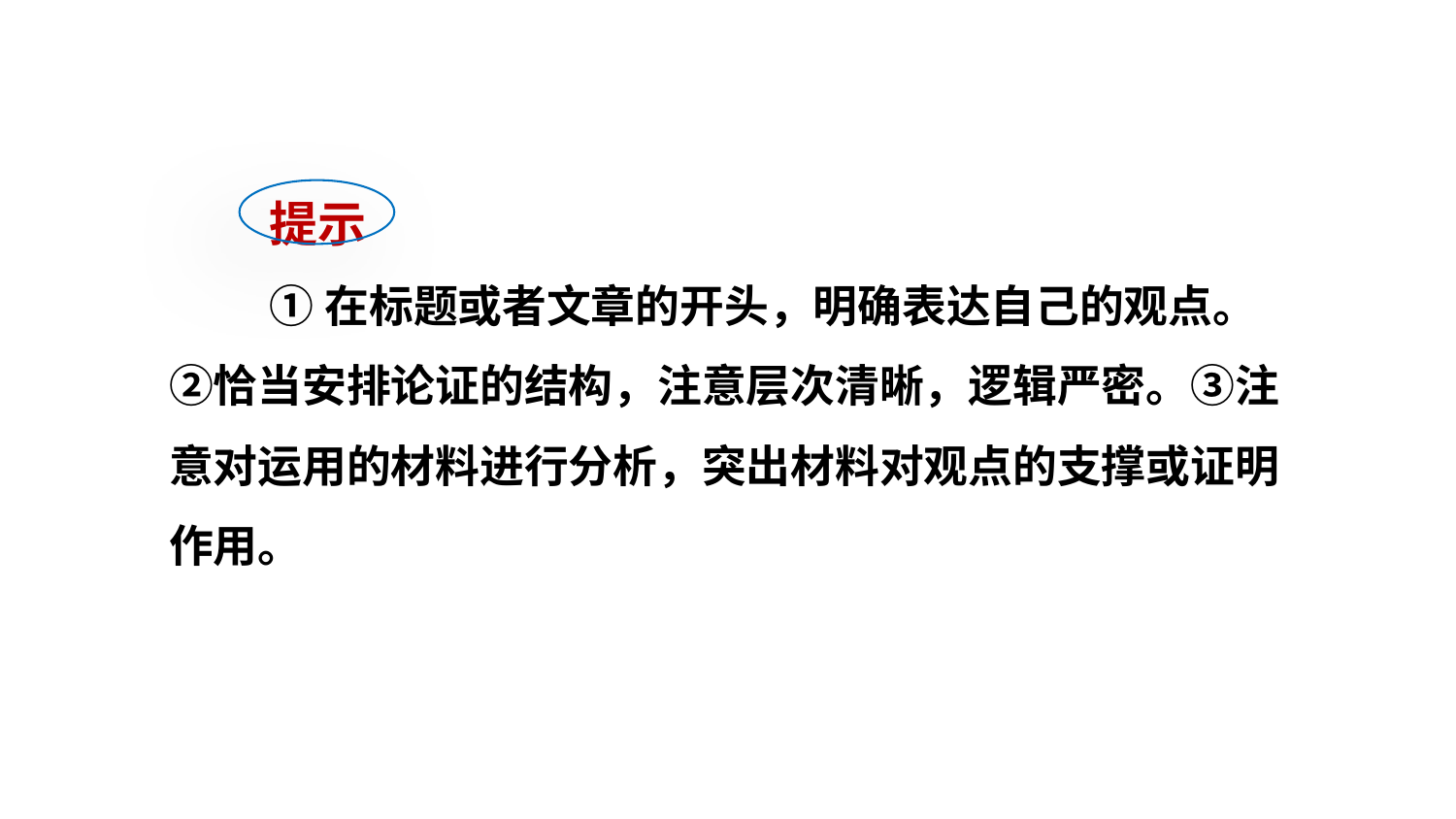

写作实践
提示
①在标题或者文章的开头，明确表达自己的观点。②恰当安排论证的结构，注意层次清晰，逻辑严密。③注意对运用的材料进行分析，突出材料对观点的支撑或证明作用。